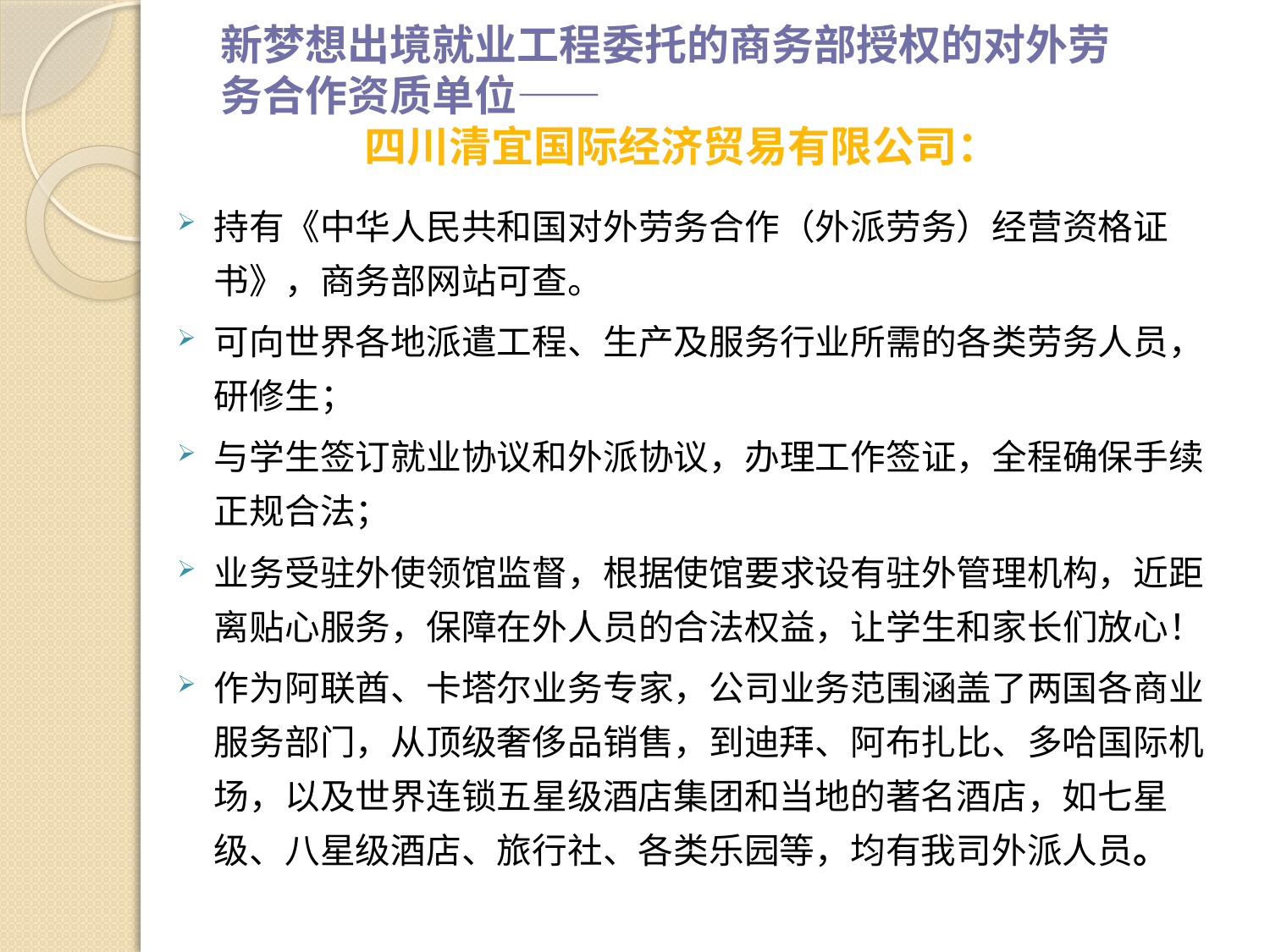

新梦想出境就业工程委托的商务部授权的对外劳务合作资质单位——
四川清宜国际经济贸易有限公司：
持有《中华人民共和国对外劳务合作（外派劳务）经营资格证书》，商务部网站可查。
可向世界各地派遣工程、生产及服务行业所需的各类劳务人员，研修生；
与学生签订就业协议和外派协议，办理工作签证，全程确保手续正规合法；
业务受驻外使领馆监督，根据使馆要求设有驻外管理机构，近距离贴心服务，保障在外人员的合法权益，让学生和家长们放心！
作为阿联酋、卡塔尔业务专家，公司业务范围涵盖了两国各商业服务部门，从顶级奢侈品销售，到迪拜、阿布扎比、多哈国际机场，以及世界连锁五星级酒店集团和当地的著名酒店，如七星级、八星级酒店、旅行社、各类乐园等，均有我司外派人员。